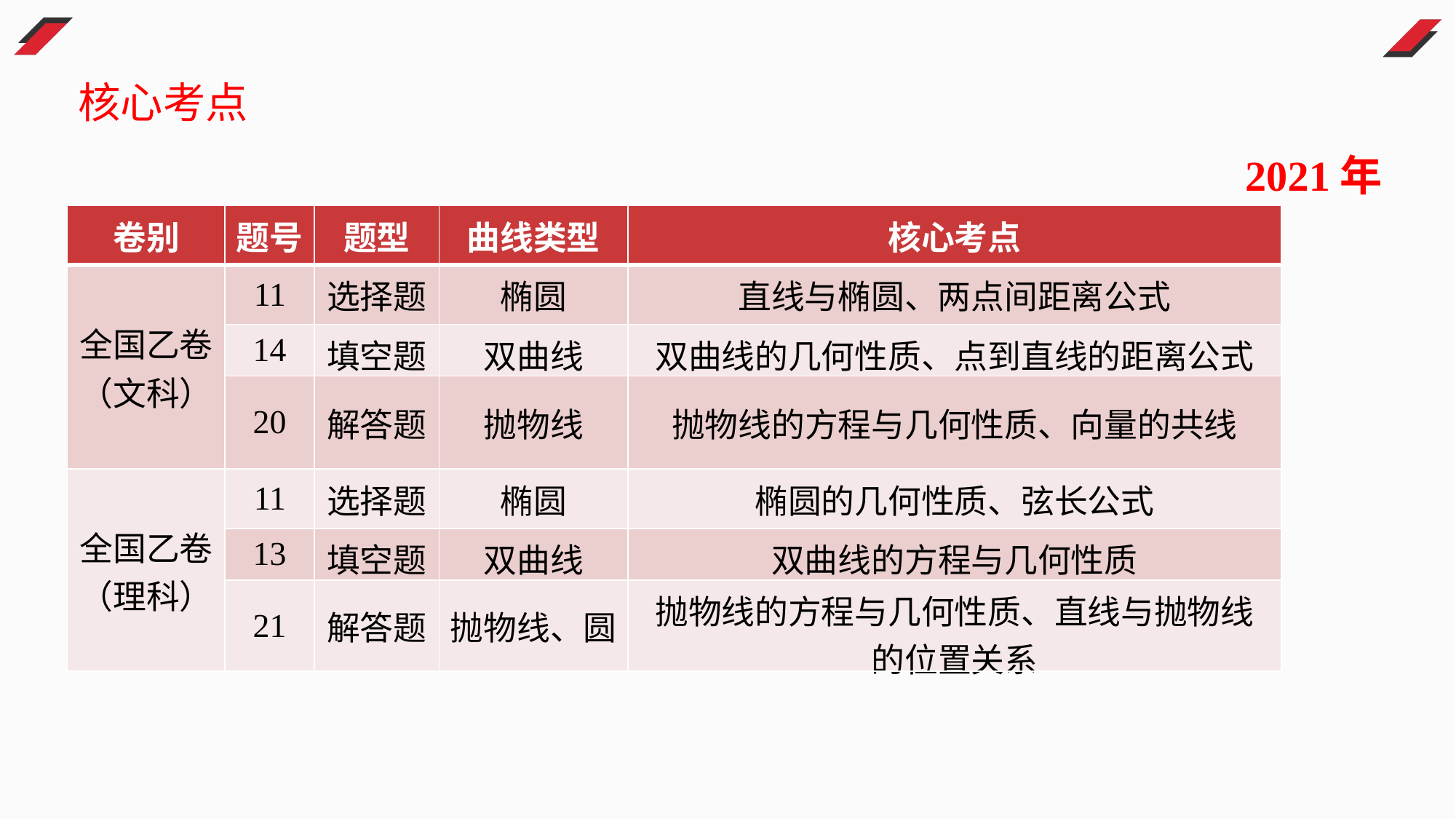

核心考点
2021年
| 卷别 | 题号 | 题型 | 曲线类型 | 核心考点 |
| --- | --- | --- | --- | --- |
| 全国乙卷 （文科） | 11 | 选择题 | 椭圆 | 直线与椭圆、两点间距离公式 |
|  | 14 | 填空题 | 双曲线 | 双曲线的几何性质、点到直线的距离公式 |
|  | 20 | 解答题 | 抛物线 | 抛物线的方程与几何性质、向量的共线 |
| 全国乙卷 （理科） | 11 | 选择题 | 椭圆 | 椭圆的几何性质、弦长公式 |
|  | 13 | 填空题 | 双曲线 | 双曲线的方程与几何性质 |
|  | 21 | 解答题 | 抛物线、圆 | 抛物线的方程与几何性质、直线与抛物线的位置关系 |